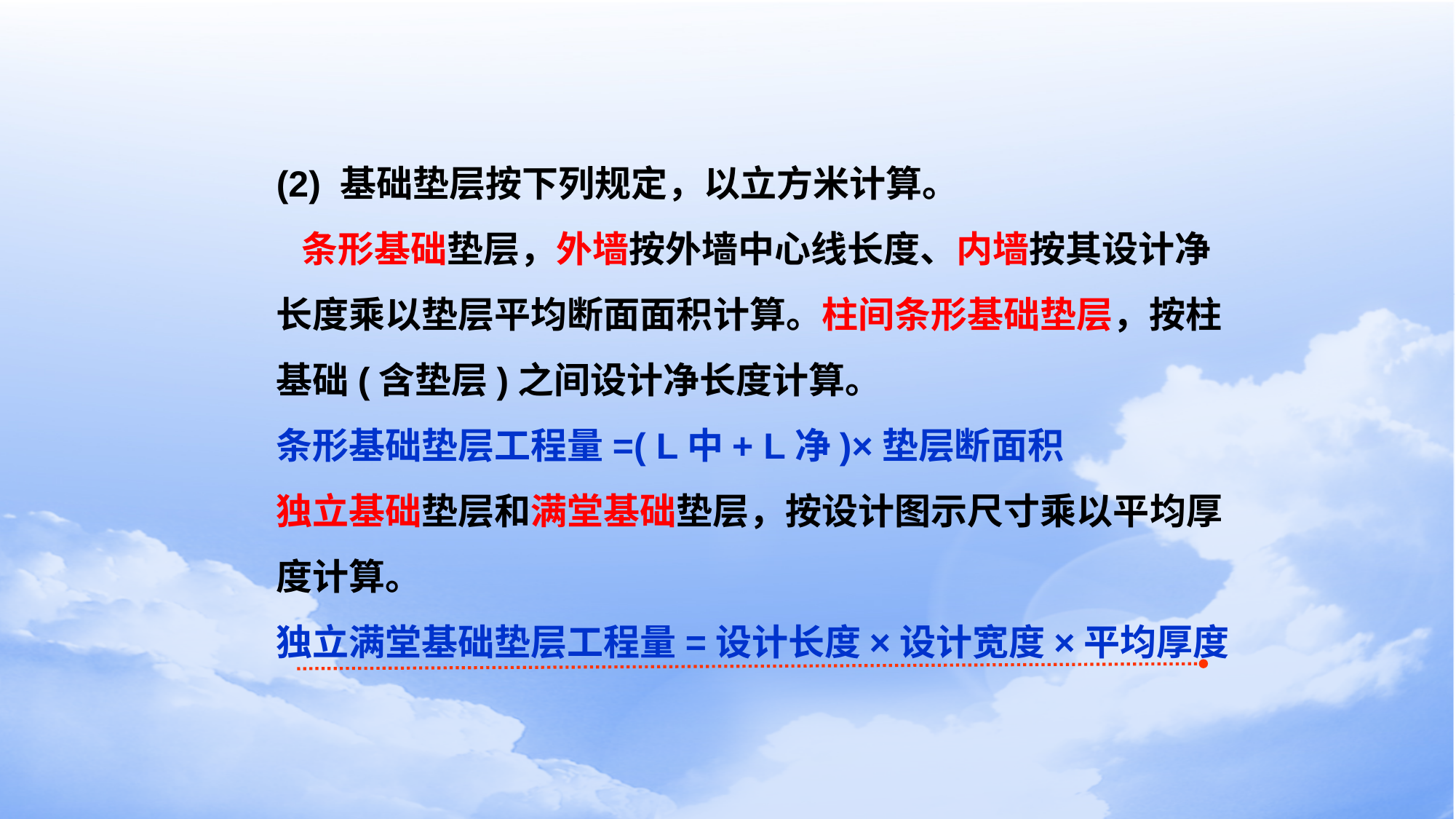

(2) 基础垫层按下列规定，以立方米计算。
  条形基础垫层，外墙按外墙中心线长度、内墙按其设计净长度乘以垫层平均断面面积计算。柱间条形基础垫层，按柱基础(含垫层)之间设计净长度计算。
条形基础垫层工程量=( L中+ L净)×垫层断面积
独立基础垫层和满堂基础垫层，按设计图示尺寸乘以平均厚度计算。
独立满堂基础垫层工程量=设计长度×设计宽度×平均厚度